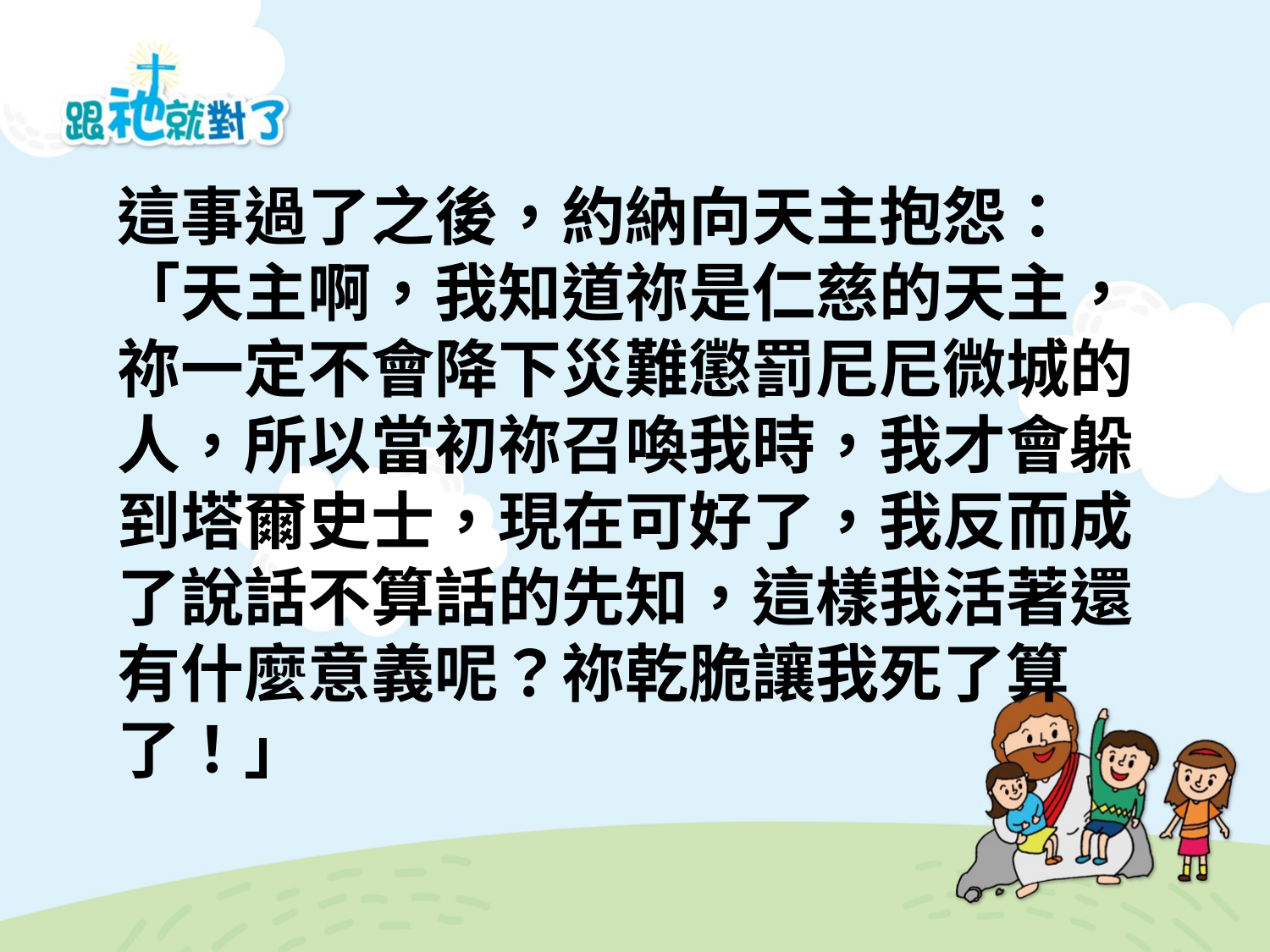

這事過了之後，約納向天主抱怨：「天主啊，我知道祢是仁慈的天主，祢一定不會降下災難懲罰尼尼微城的人，所以當初祢召喚我時，我才會躲到塔爾史士，現在可好了，我反而成了說話不算話的先知，這樣我活著還有什麼意義呢？祢乾脆讓我死了算了！」